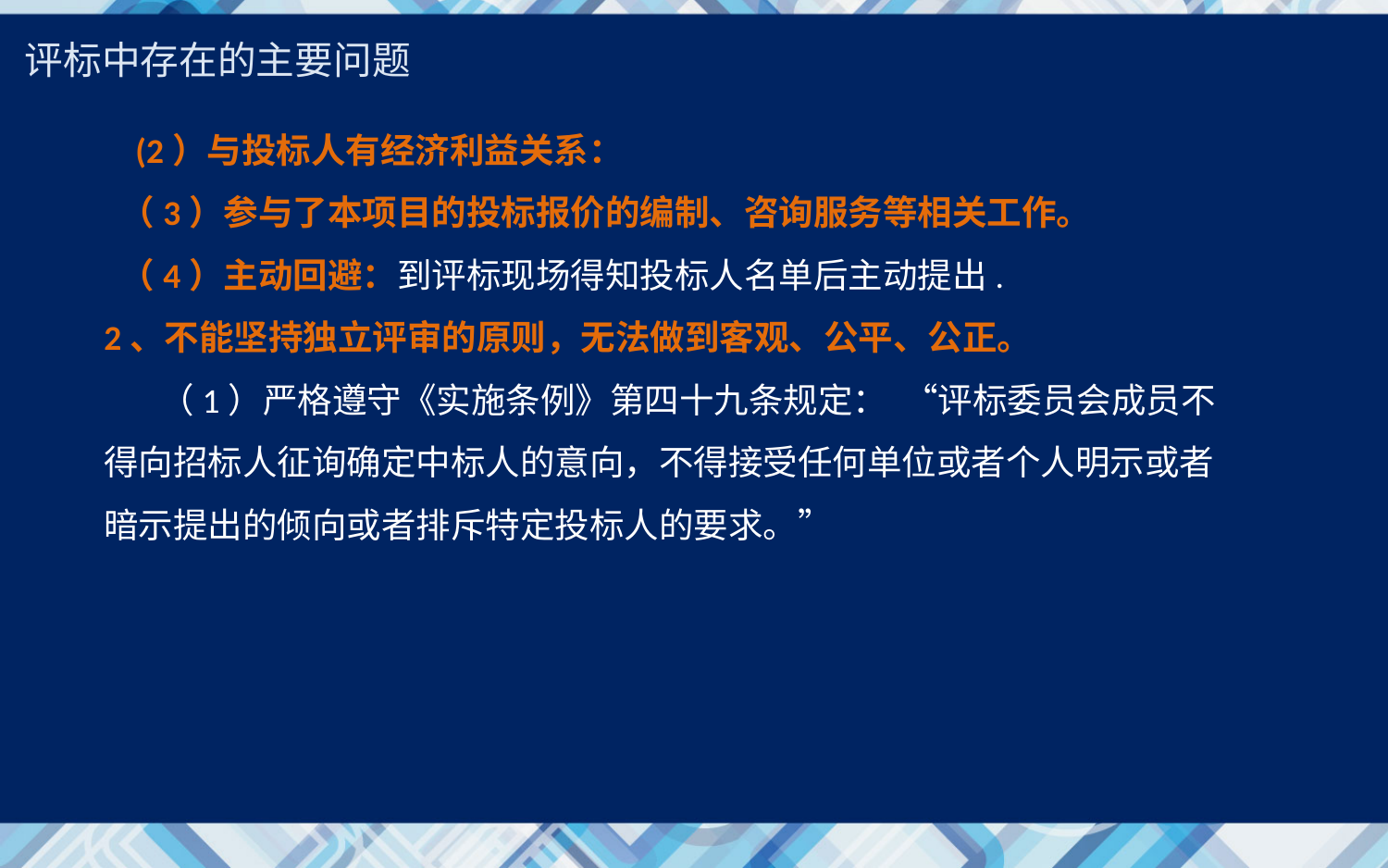

评标中存在的主要问题
    (2）与投标人有经济利益关系：
 （3）参与了本项目的投标报价的编制、咨询服务等相关工作。
 （4）主动回避：到评标现场得知投标人名单后主动提出.
2、不能坚持独立评审的原则，无法做到客观、公平、公正。
      （1）严格遵守《实施条例》第四十九条规定：  “评标委员会成员不得向招标人征询确定中标人的意向，不得接受任何单位或者个人明示或者暗示提出的倾向或者排斥特定投标人的要求。”